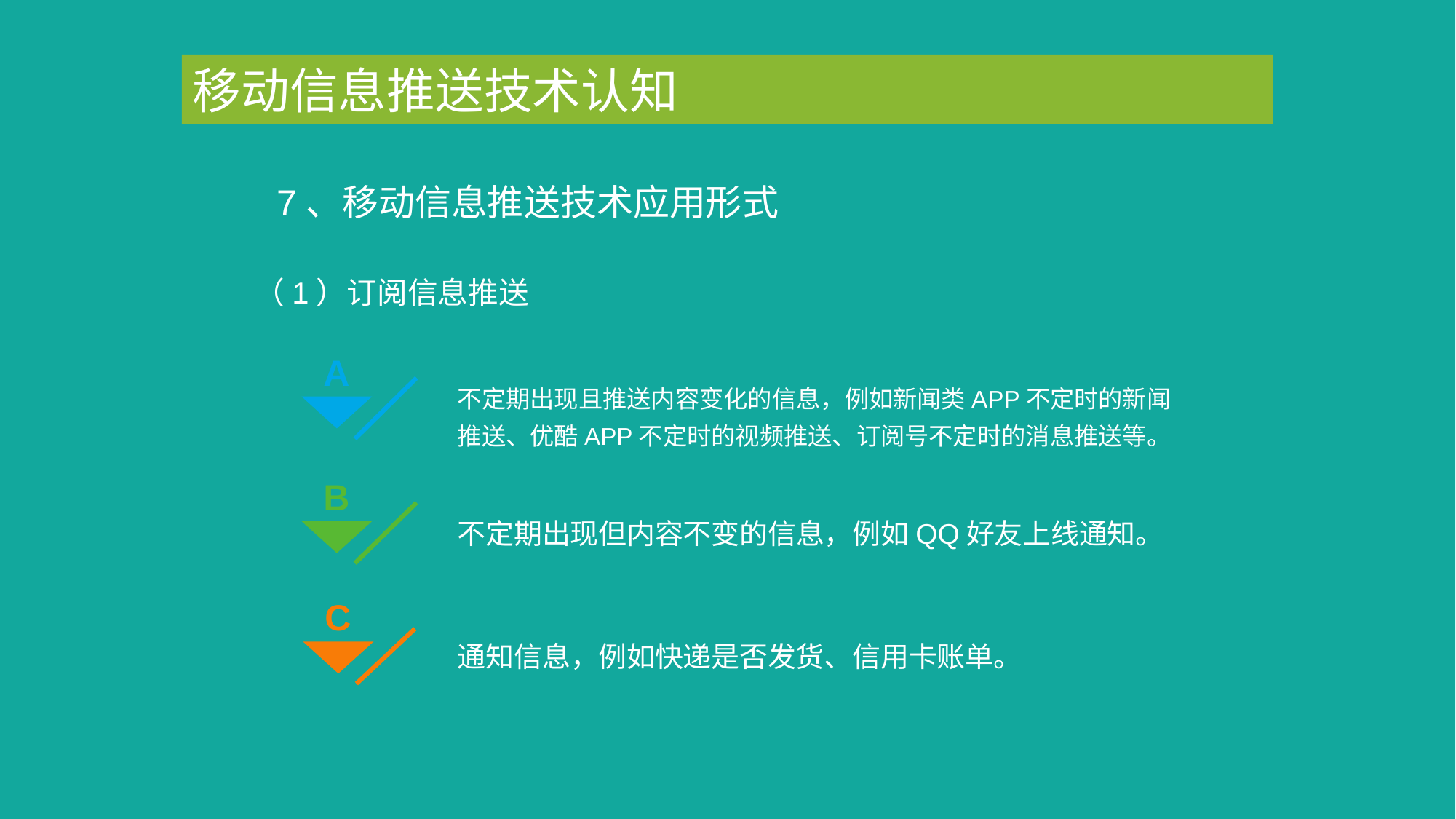

移动信息推送技术认知
7、移动信息推送技术应用形式
（1）订阅信息推送
A

不定期出现且推送内容变化的信息，例如新闻类APP不定时的新闻推送、优酷APP不定时的视频推送、订阅号不定时的消息推送等。
B

不定期出现但内容不变的信息，例如QQ好友上线通知。
C

通知信息，例如快递是否发货、信用卡账单。